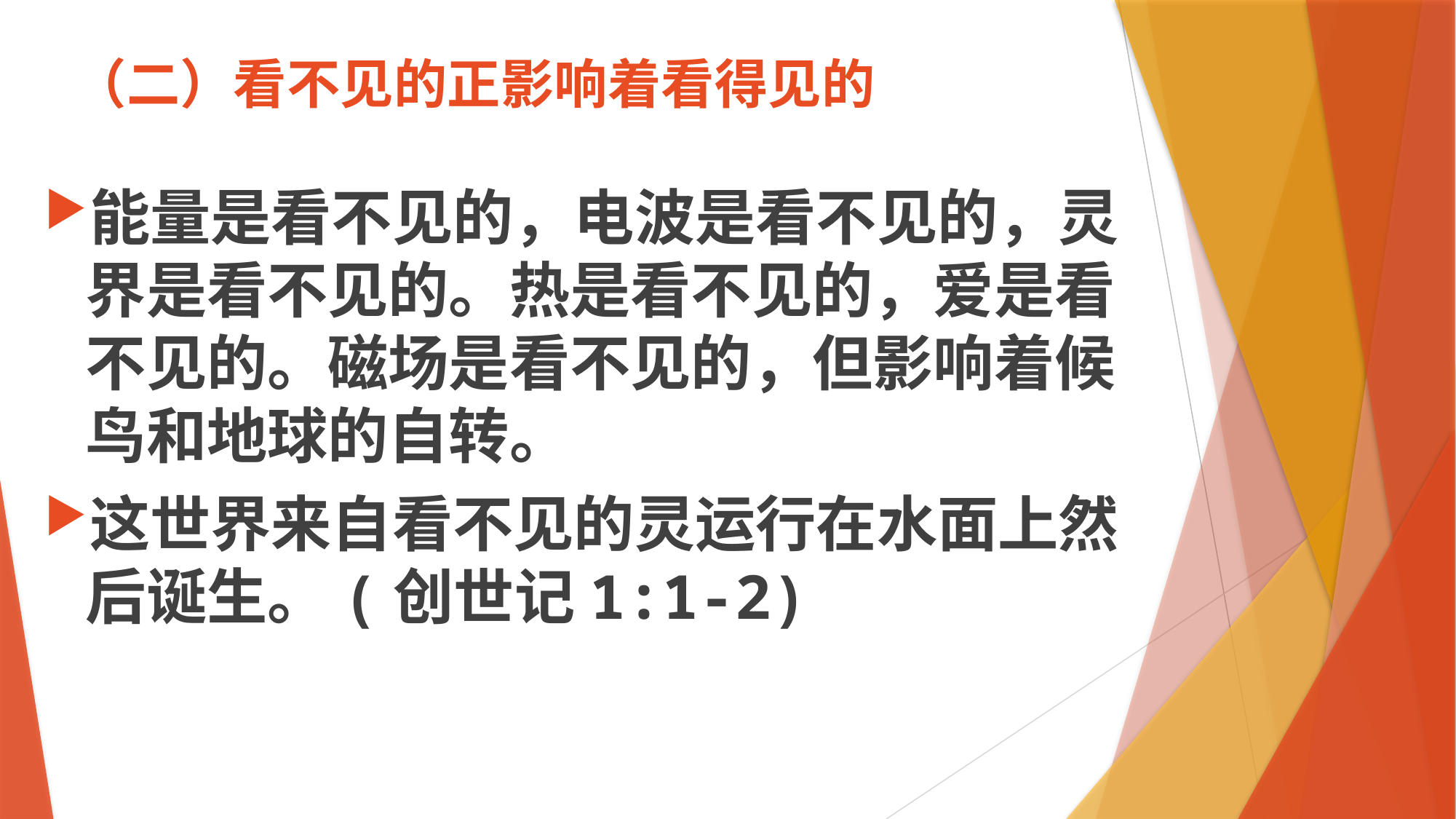

# （二）看不见的正影响着看得见的
能量是看不见的，电波是看不见的，灵界是看不见的。热是看不见的，爱是看不见的。磁场是看不见的，但影响着候鸟和地球的自转。
这世界来自看不见的灵运行在水面上然后诞生。(创世记1:1-2)